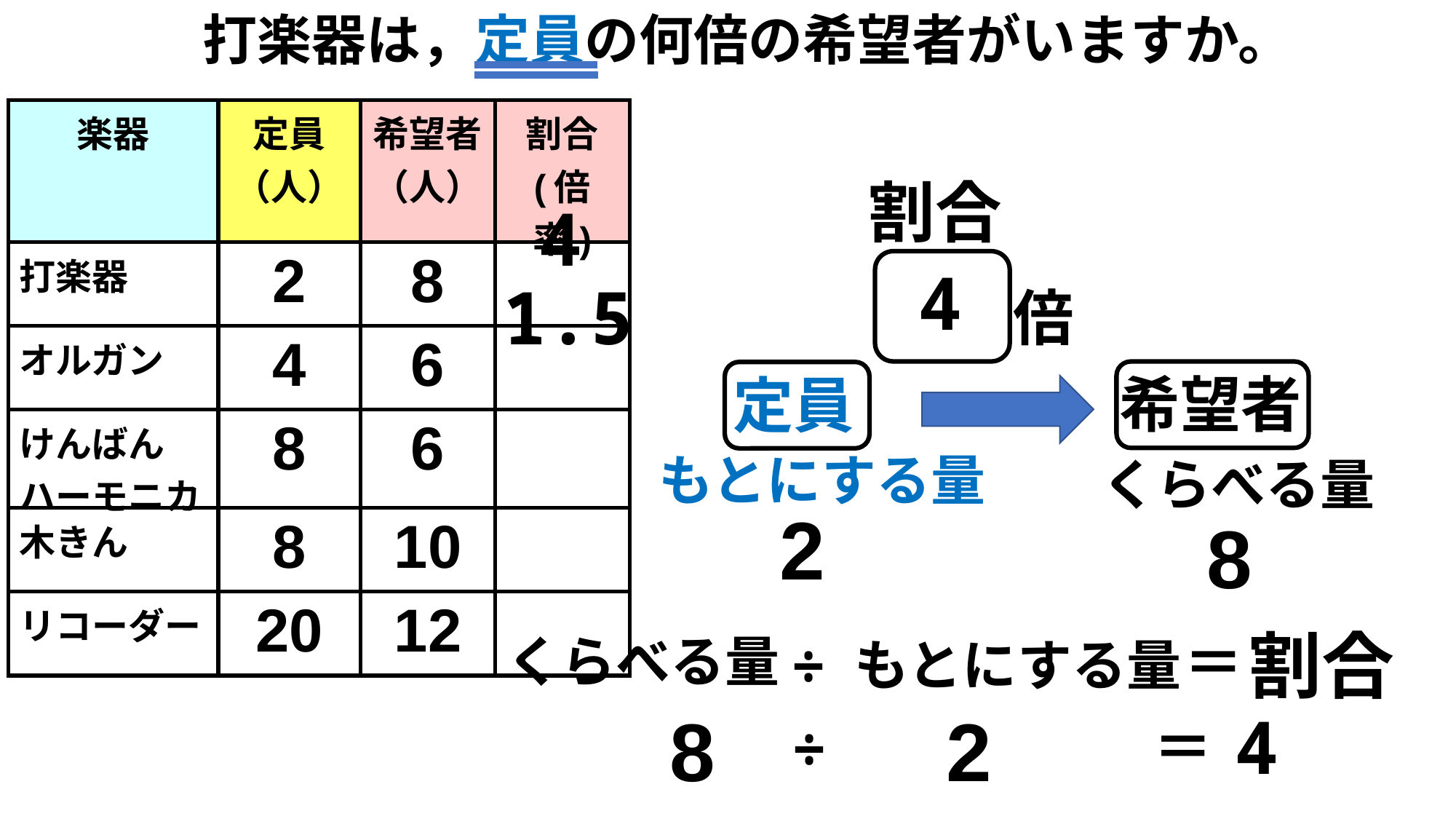

打楽器は，定員の何倍の希望者がいますか。
| 楽器 | 定員（人） | 希望者（人） | 割合 (倍率) |
| --- | --- | --- | --- |
| 打楽器 | 2 | 8 |  |
| オルガン | 4 | 6 |  |
| けんばん ハーモニカ | 8 | 6 |  |
| 木きん | 8 | 10 |  |
| リコーダー | 20 | 12 |  |
割合
4

4
1.5
倍
 希望者

 定員

 もとにする量
 くらべる量
2
8
割合
＝
くらべる量
÷
 もとにする量
8
2
4
＝
÷